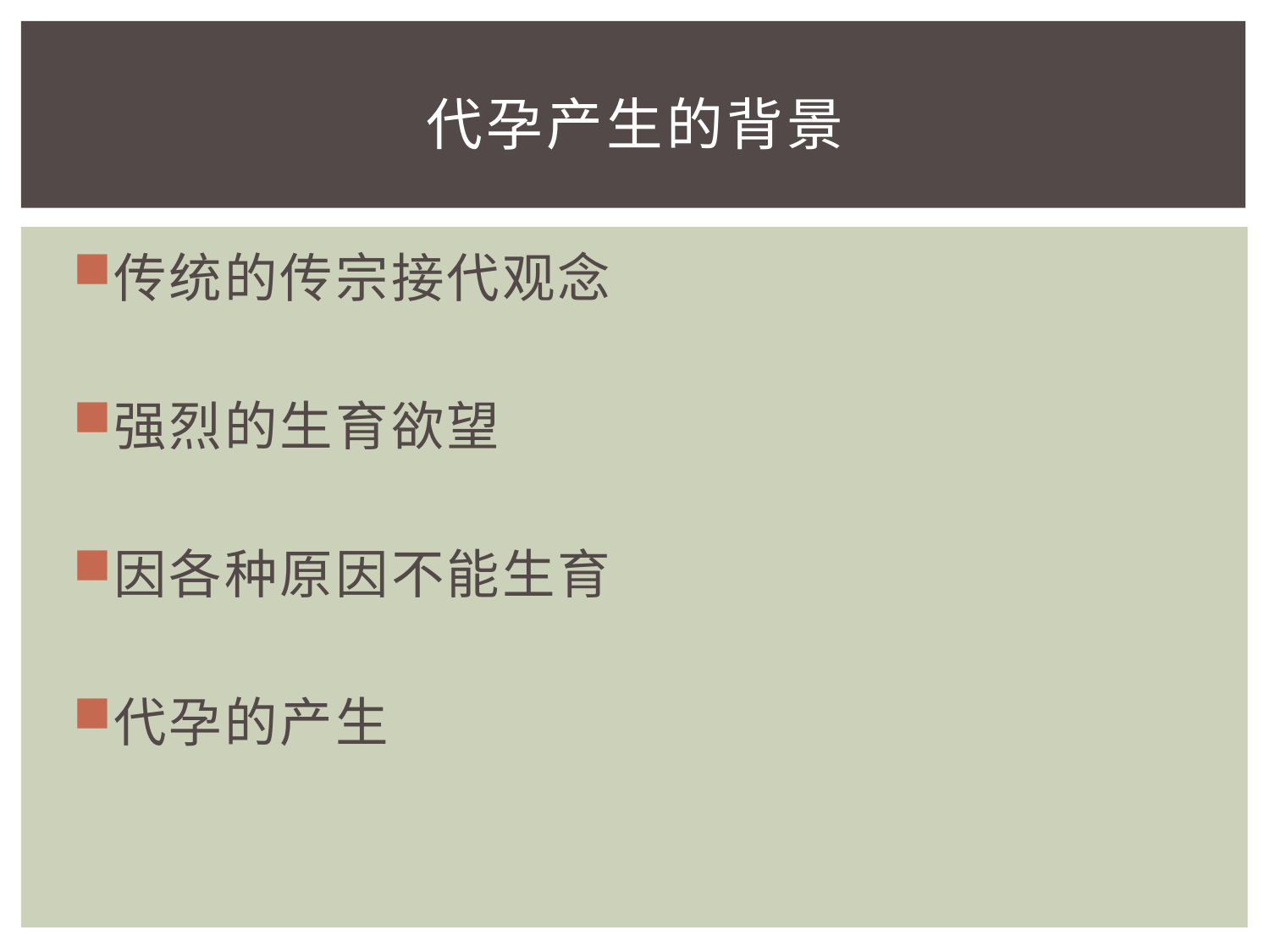

# 代孕产生的背景
传统的传宗接代观念

强烈的生育欲望

因各种原因不能生育

代孕的产生